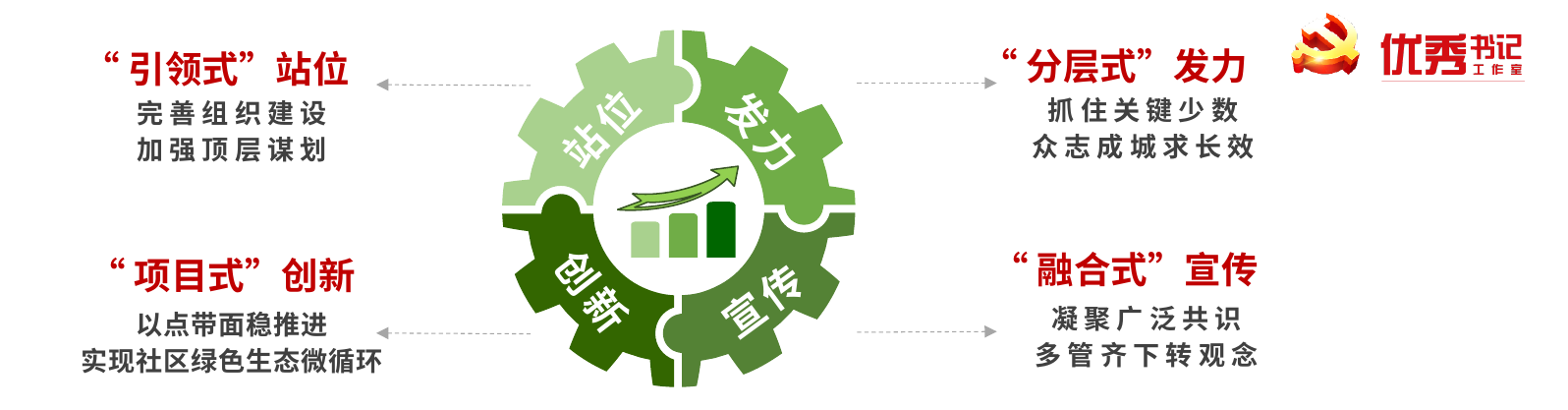

“分层式”发力

抓住关键少数
众志成城求长效
“引领式”站位

完善组织建设
加强顶层谋划
站位

发力

“融合式”宣传

凝聚广泛共识
多管齐下转观念
“项目式”创新

以点带面稳推进
实现社区绿色生态微循环
宣传
创新